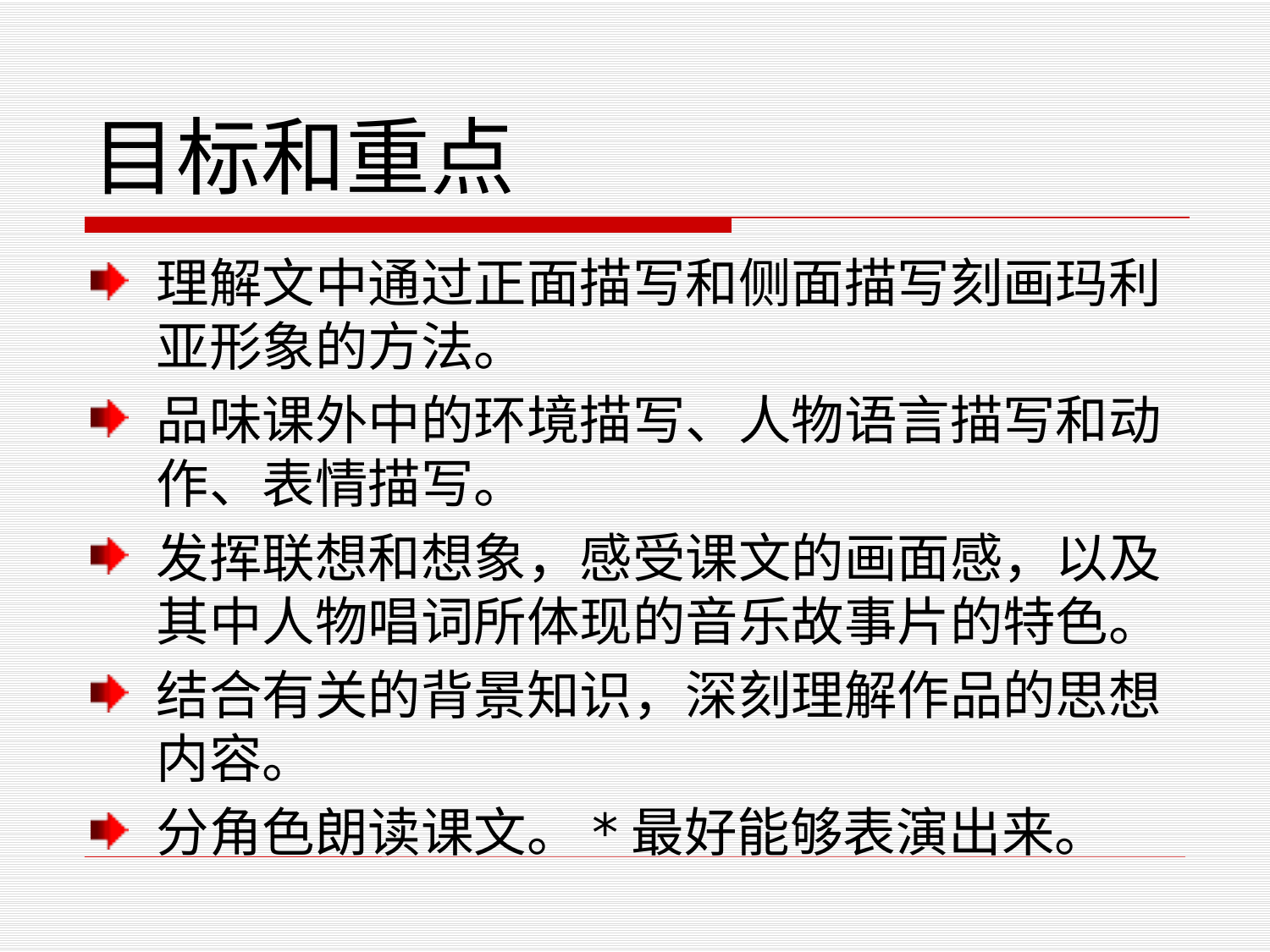

# 目标和重点
理解文中通过正面描写和侧面描写刻画玛利亚形象的方法。
品味课外中的环境描写、人物语言描写和动作、表情描写。
发挥联想和想象，感受课文的画面感，以及其中人物唱词所体现的音乐故事片的特色。
结合有关的背景知识，深刻理解作品的思想内容。
分角色朗读课文。*最好能够表演出来。